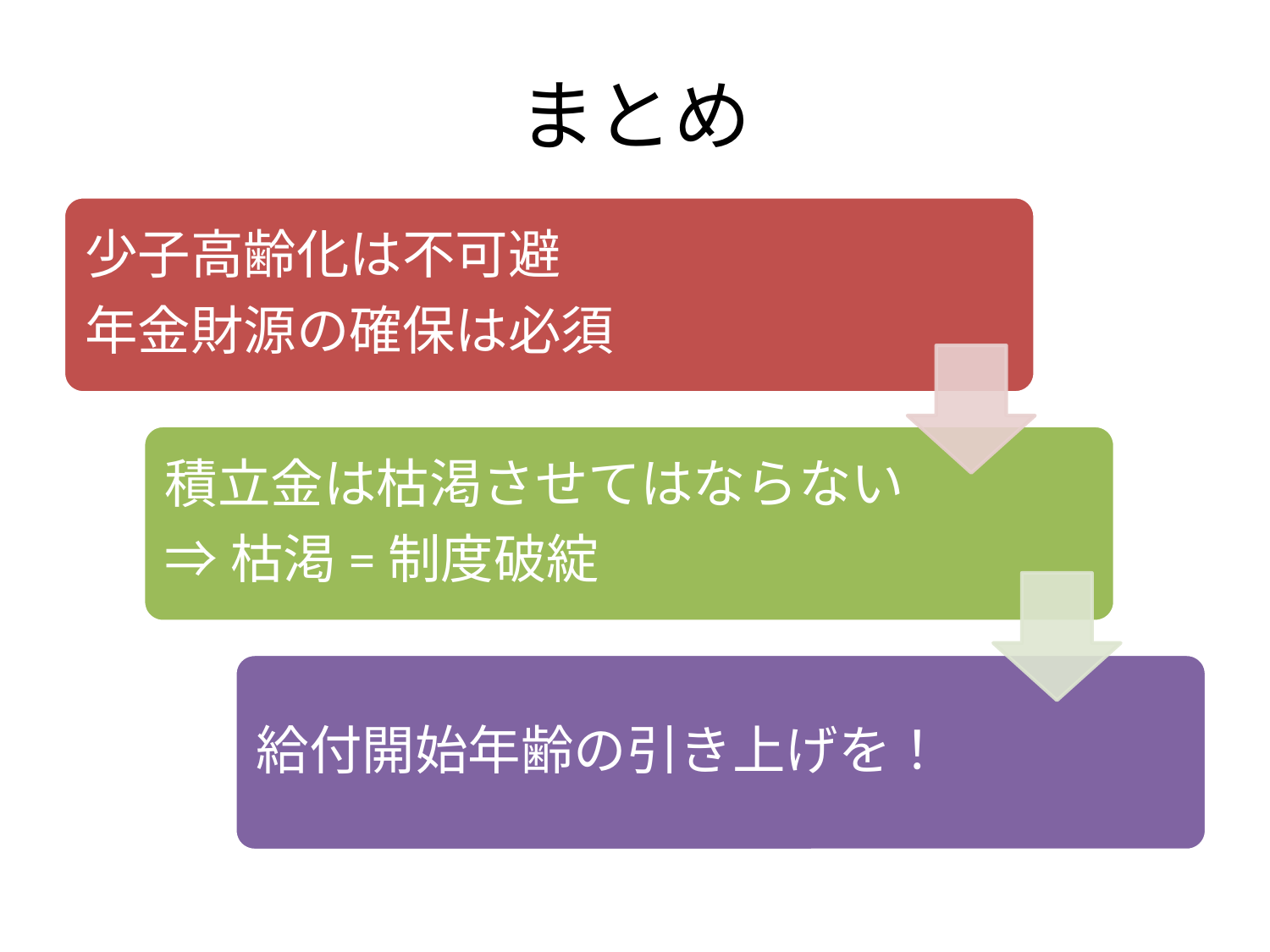

# まとめ
少子高齢化は不可避
年金財源の確保は必須
積立金は枯渇させてはならない
⇒枯渇=制度破綻
給付開始年齢の引き上げを！